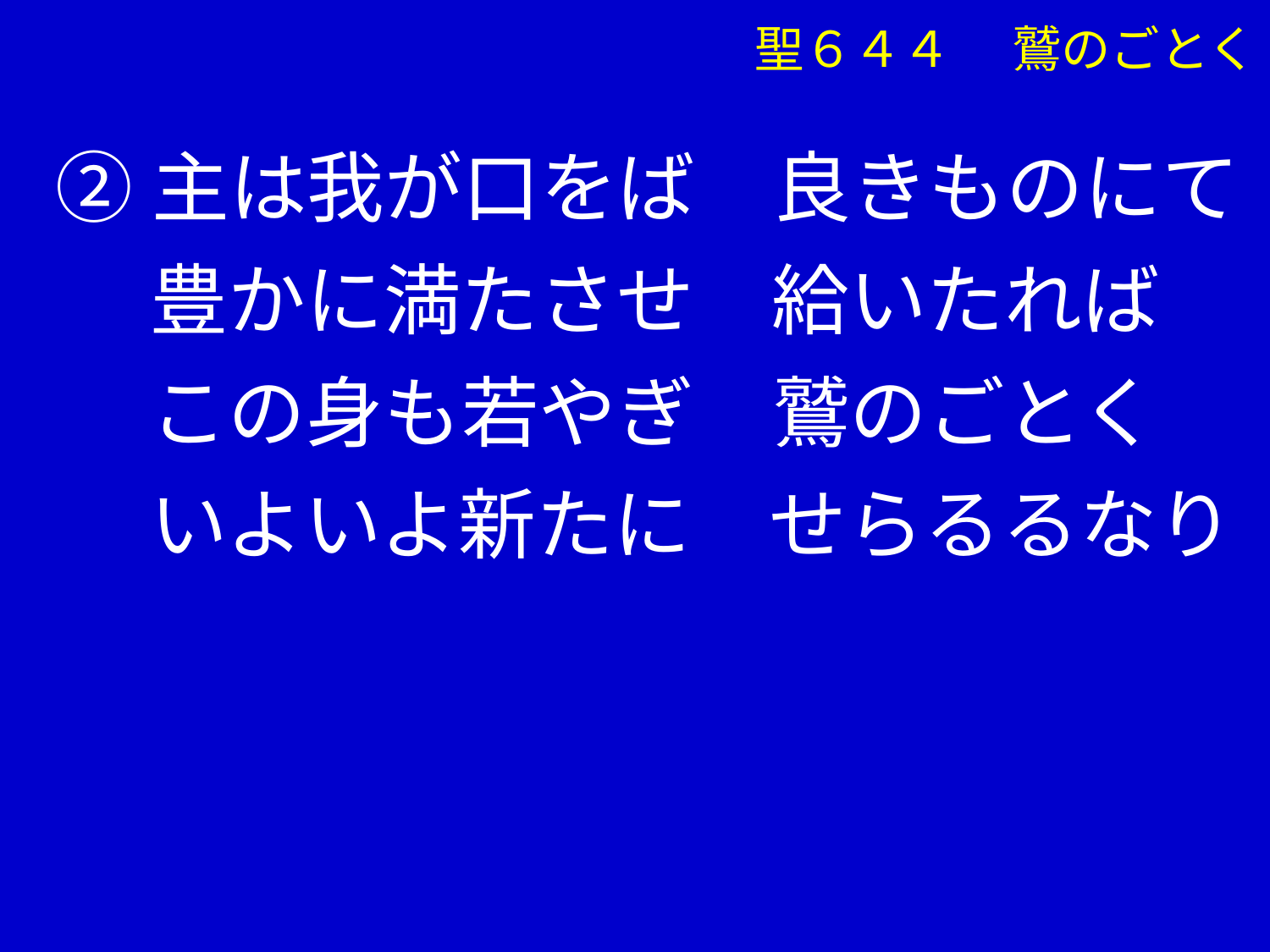

聖６４４　 鷲のごとく

②主は我が口をば　良きものにて
　 豊かに満たさせ　給いたれば
　 この身も若やぎ　鷲のごとく
　 いよいよ新たに　せらるるなり